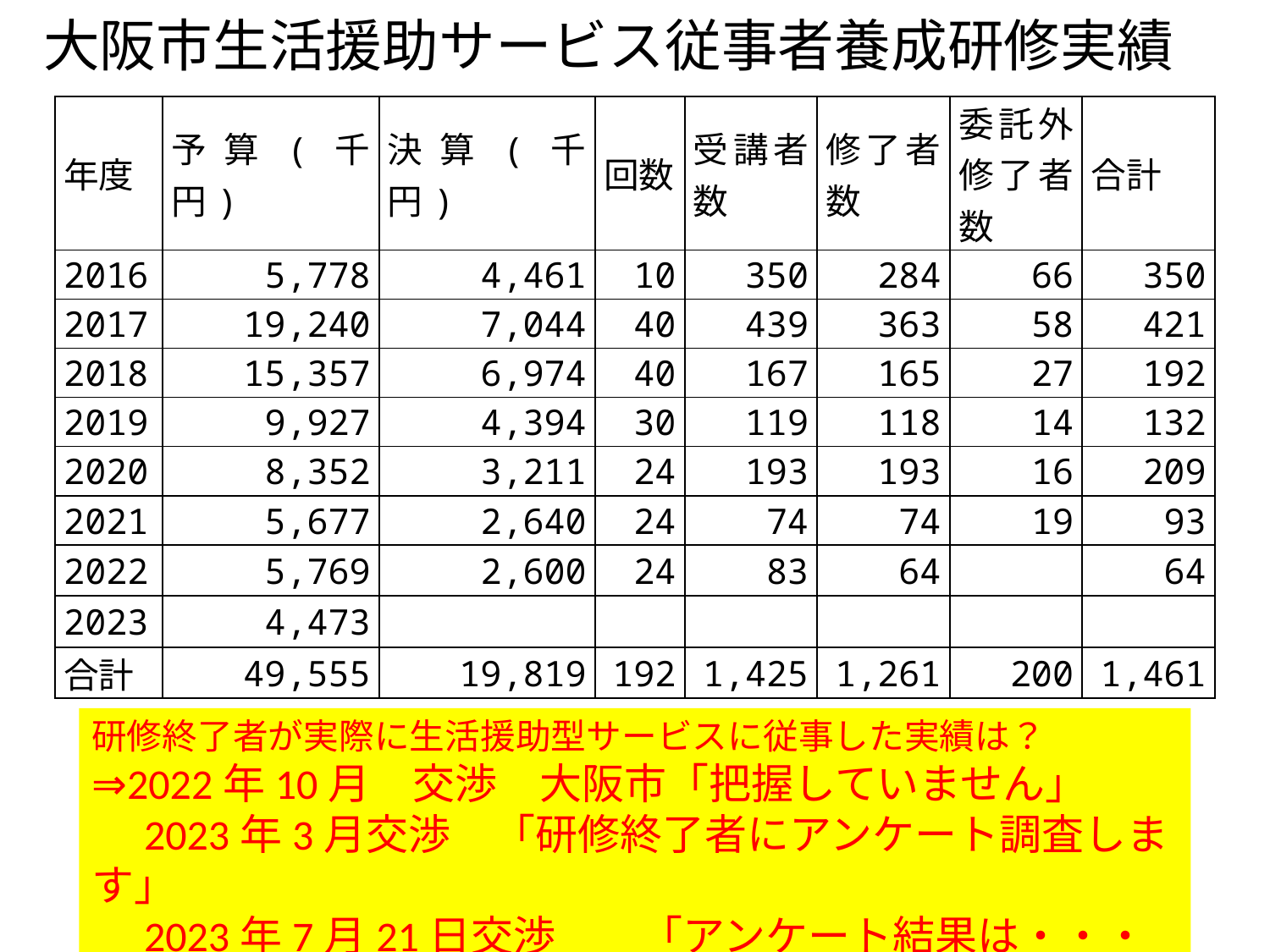

# 大阪市生活援助サービス従事者養成研修実績
| 年度 | 予算(千円) | 決算(千円) | 回数 | 受講者数 | 修了者数 | 委託外修了者数 | 合計 |
| --- | --- | --- | --- | --- | --- | --- | --- |
| 2016 | 5,778 | 4,461 | 10 | 350 | 284 | 66 | 350 |
| 2017 | 19,240 | 7,044 | 40 | 439 | 363 | 58 | 421 |
| 2018 | 15,357 | 6,974 | 40 | 167 | 165 | 27 | 192 |
| 2019 | 9,927 | 4,394 | 30 | 119 | 118 | 14 | 132 |
| 2020 | 8,352 | 3,211 | 24 | 193 | 193 | 16 | 209 |
| 2021 | 5,677 | 2,640 | 24 | 74 | 74 | 19 | 93 |
| 2022 | 5,769 | 2,600 | 24 | 83 | 64 |  | 64 |
| 2023 | 4,473 |  |  |  |  |  |  |
| 合計 | 49,555 | 19,819 | 192 | 1,425 | 1,261 | 200 | 1,461 |
研修終了者が実際に生活援助型サービスに従事した実績は？
⇒2022年10月　交渉　大阪市「把握していません」
　2023年3月交渉　「研修終了者にアンケート調査します」
　2023年7月21日交渉　　「アンケート結果は・・・ 3人従事